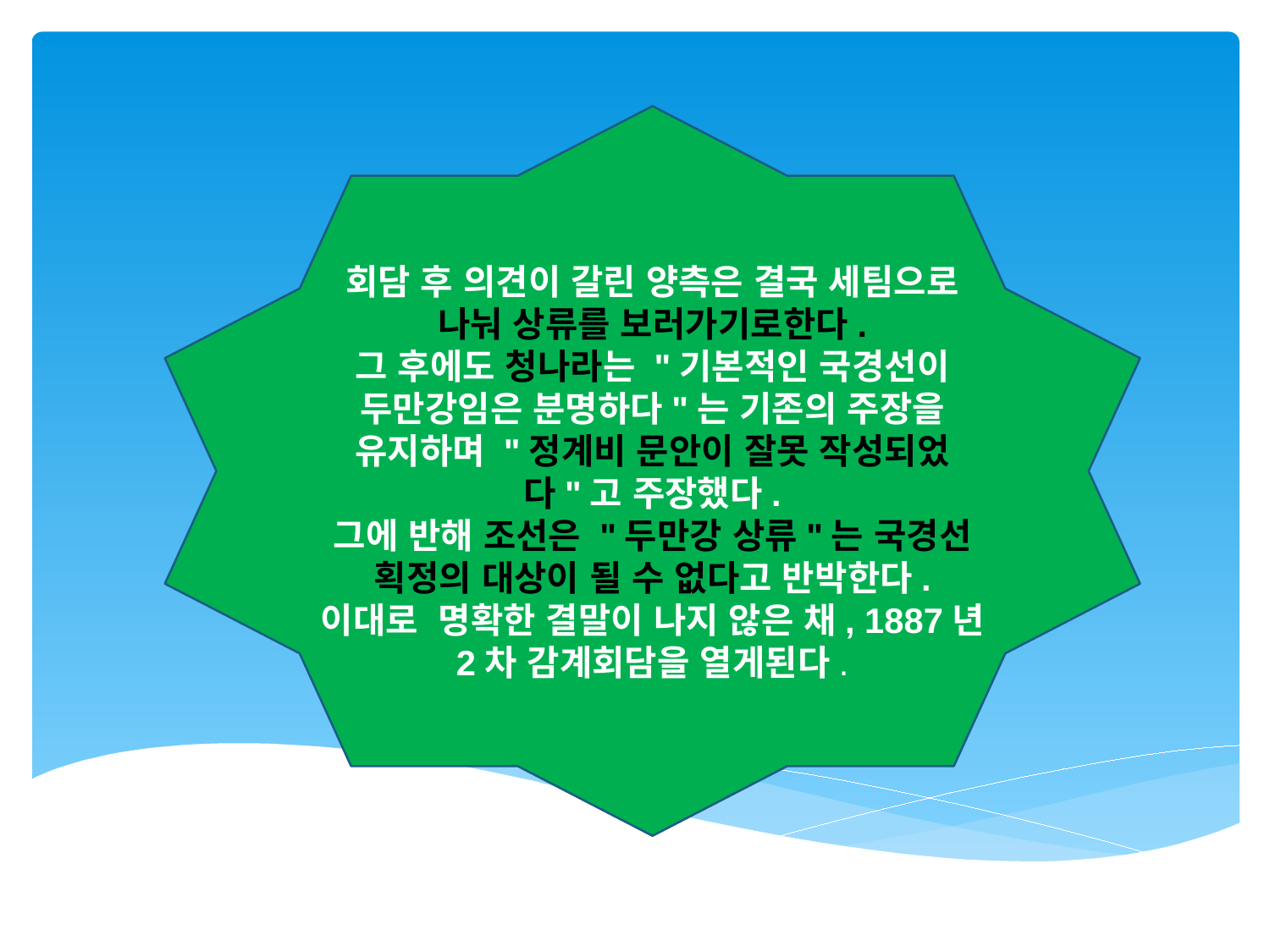

회담 후 의견이 갈린 양측은 결국 세팀으로 나눠 상류를 보러가기로한다.
그 후에도 청나라는 "기본적인 국경선이 두만강임은 분명하다"는 기존의 주장을 유지하며 "정계비 문안이 잘못 작성되었다"고 주장했다.
그에 반해 조선은 "두만강 상류"는 국경선 획정의 대상이 될 수 없다고 반박한다.
이대로  명확한 결말이 나지 않은 채, 1887년 2차 감계회담을 열게된다.